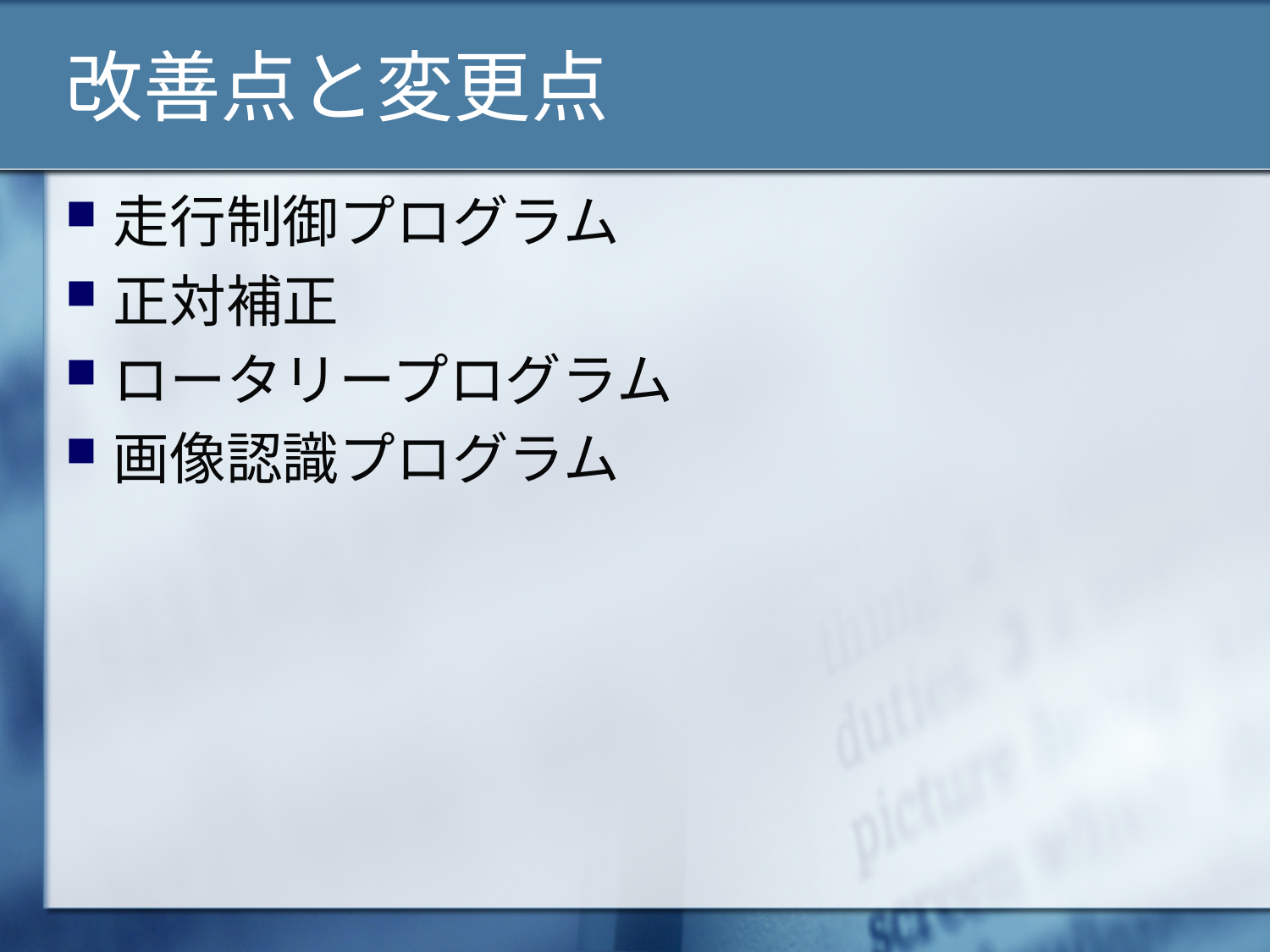

# 改善点と変更点
走行制御プログラム
正対補正
ロータリープログラム
画像認識プログラム